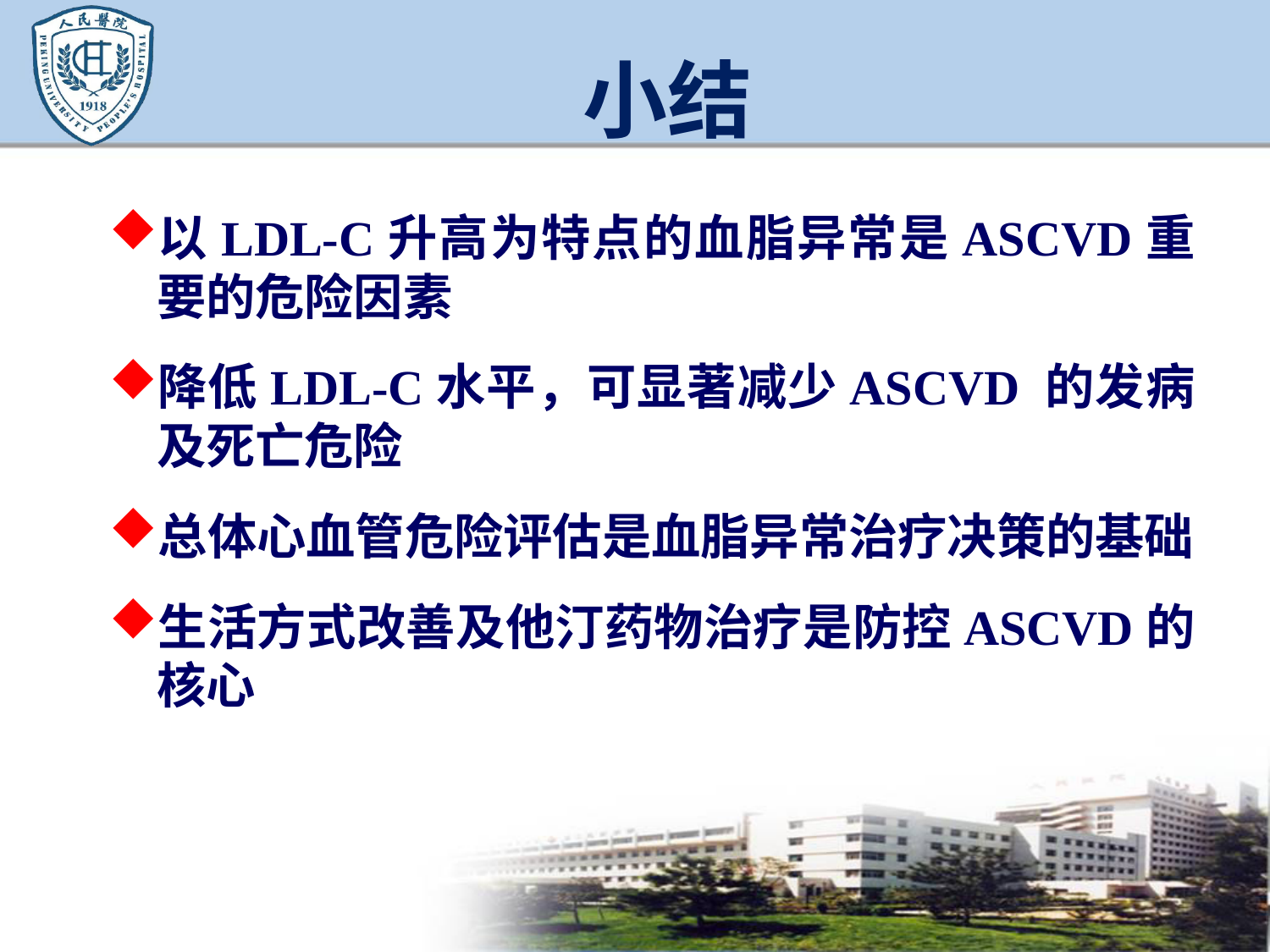

# 小结
以LDL-C升高为特点的血脂异常是ASCVD重要的危险因素
降低LDL-C水平，可显著减少ASCVD 的发病及死亡危险
总体心血管危险评估是血脂异常治疗决策的基础
生活方式改善及他汀药物治疗是防控ASCVD的核心